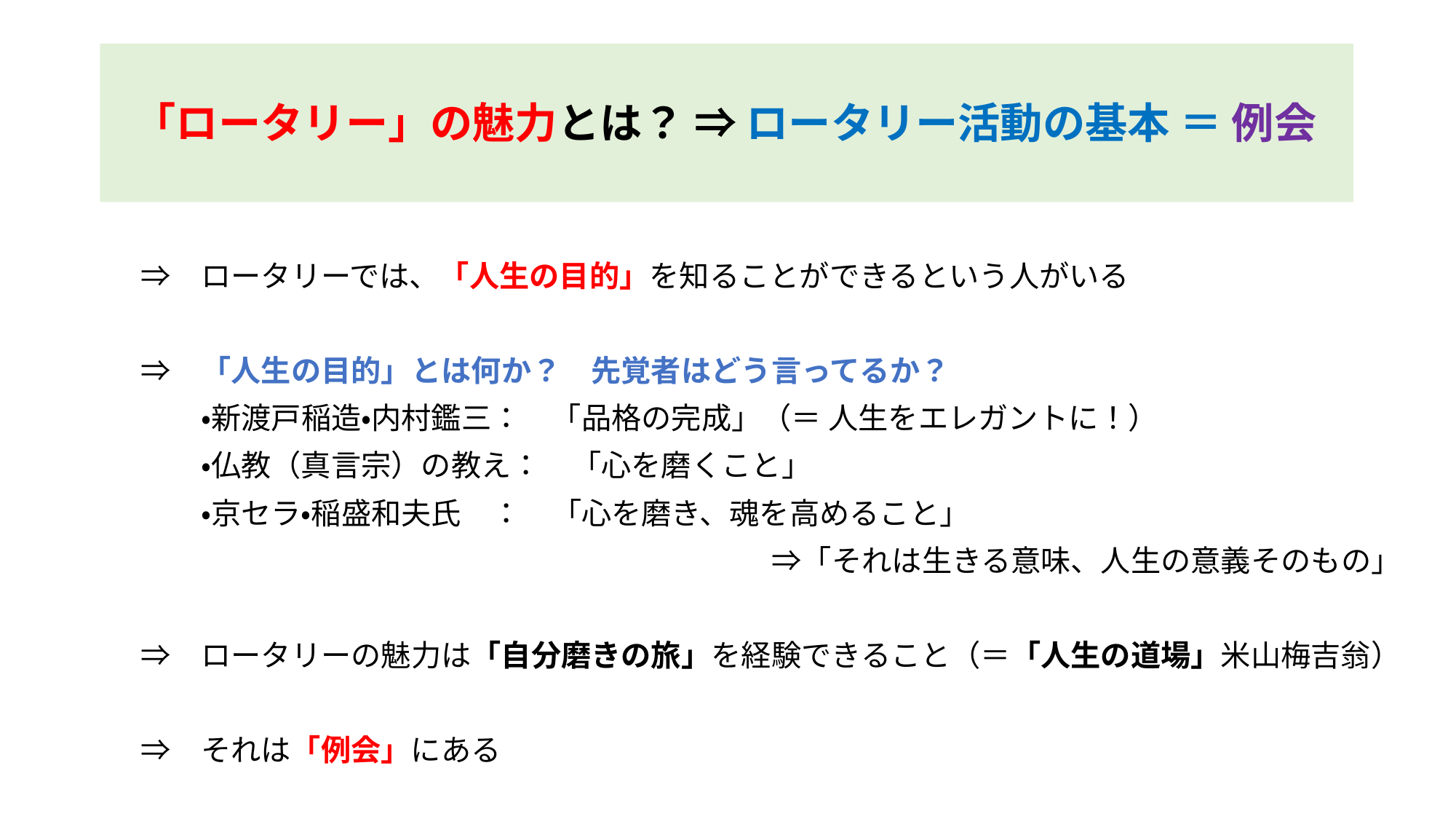

# 「ロータリー」の魅力とは？ ⇒ ロータリー活動の基本 ＝ 例会
　⇒　ロータリーでは、「人生の目的」を知ることができるという人がいる

　⇒　「人生の目的」とは何か？　先覚者はどう言ってるか？
　　　・新渡戸稲造・内村鑑三：　「品格の完成」（＝ 人生をエレガントに！）
　　　・仏教（真言宗）の教え：　「心を磨くこと」
　　　・京セラ・稲盛和夫氏　：　「心を磨き、魂を高めること」
　　　　　　　　　　　　　　　　　　　　　　⇒「それは生きる意味、人生の意義そのもの」

　⇒　ロータリーの魅力は「自分磨きの旅」を経験できること（＝「人生の道場」米山梅吉翁）

　⇒　それは「例会」にある